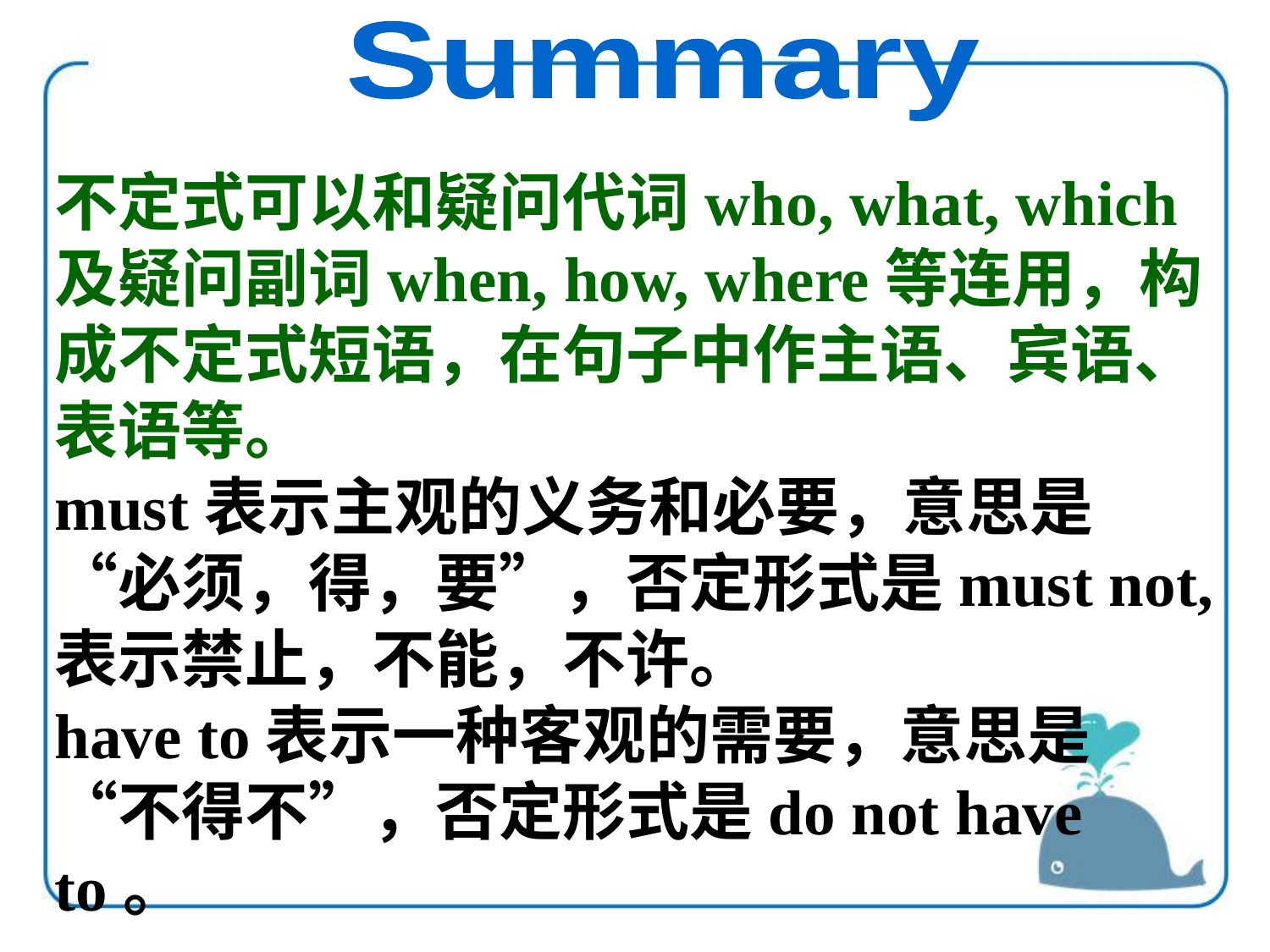

Summary
不定式可以和疑问代词who, what, which及疑问副词when, how, where等连用，构成不定式短语，在句子中作主语、宾语、表语等。
must表示主观的义务和必要，意思是“必须，得，要”，否定形式是must not,
表示禁止，不能，不许。
have to表示一种客观的需要，意思是“不得不”，否定形式是do not have to。